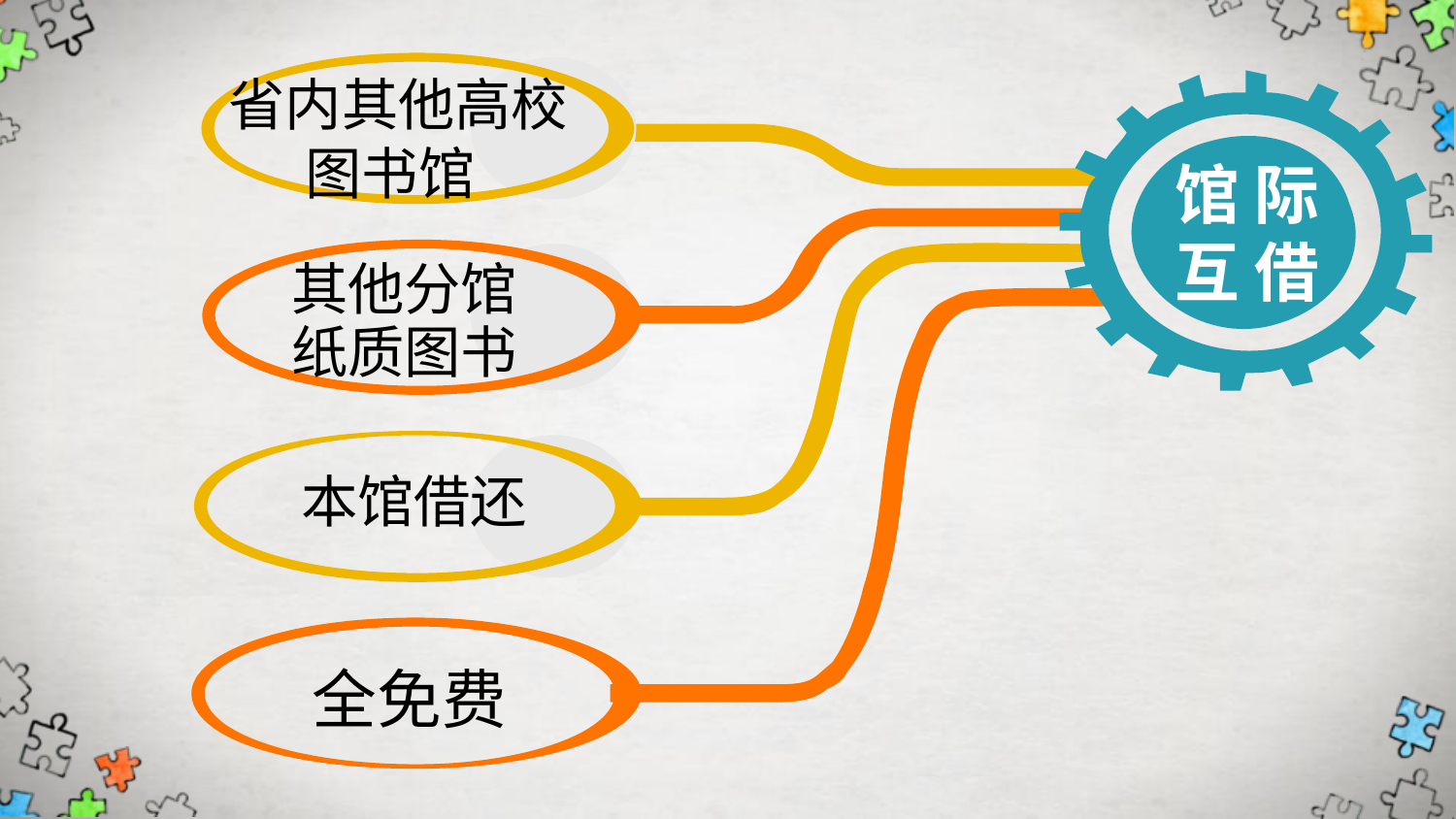

省内其他高校
     图书馆
馆 际
互 借
其他分馆
纸质图书
本馆借还
           全免费